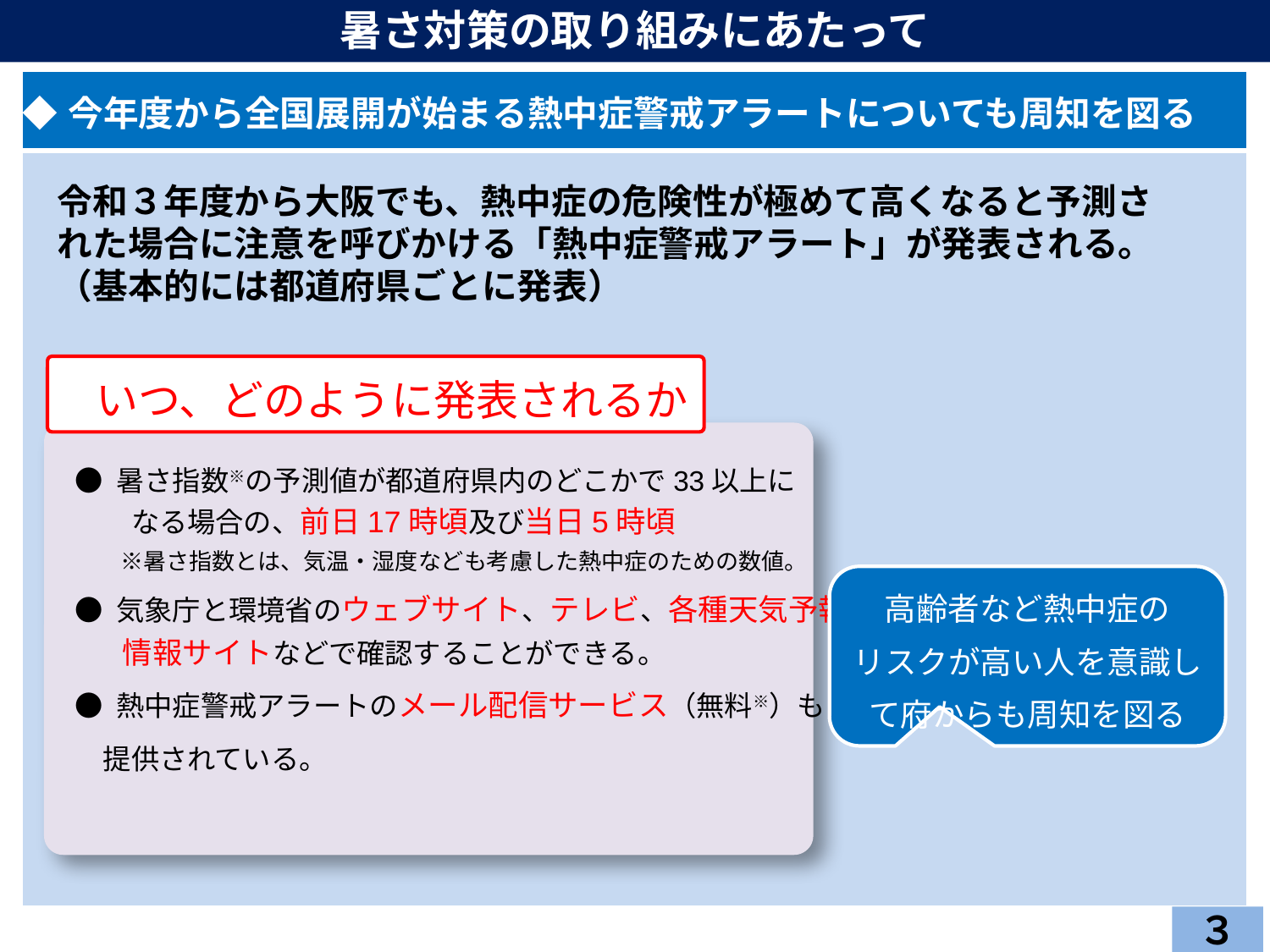

暑さ対策の取り組みにあたって
| ◆今年度から全国展開が始まる熱中症警戒アラートについても周知を図る |
| --- |
|  |
令和３年度から大阪でも、熱中症の危険性が極めて高くなると予測された場合に注意を呼びかける「熱中症警戒アラート」が発表される。（基本的には都道府県ごとに発表）

いつ、どのように発表されるか

● 暑さ指数※の予測値が都道府県内のどこかで33以上に
　　なる場合の、前日17時頃及び当日5時頃
　　※暑さ指数とは、気温・湿度なども考慮した熱中症のための数値。
● 気象庁と環境省のウェブサイト、テレビ、各種天気予報
　　情報サイトなどで確認することができる。
● 熱中症警戒アラートのメール配信サービス（無料※）も
　提供されている。

高齢者など熱中症の
リスクが高い人を意識して府からも周知を図る
３